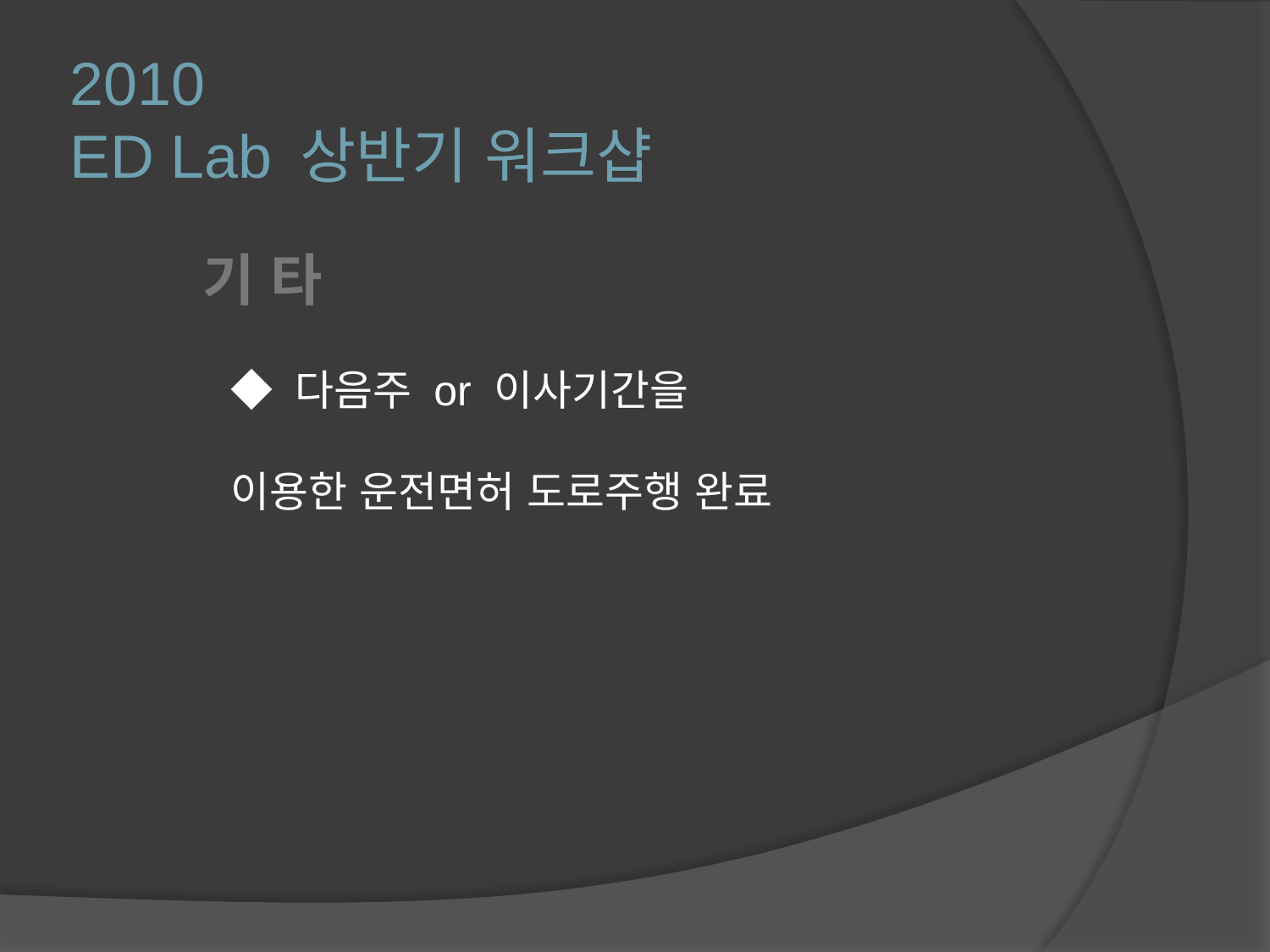

# 2010 ED Lab 상반기 워크샵
기 타
◆ 다음주 or 이사기간을

이용한 운전면허 도로주행 완료